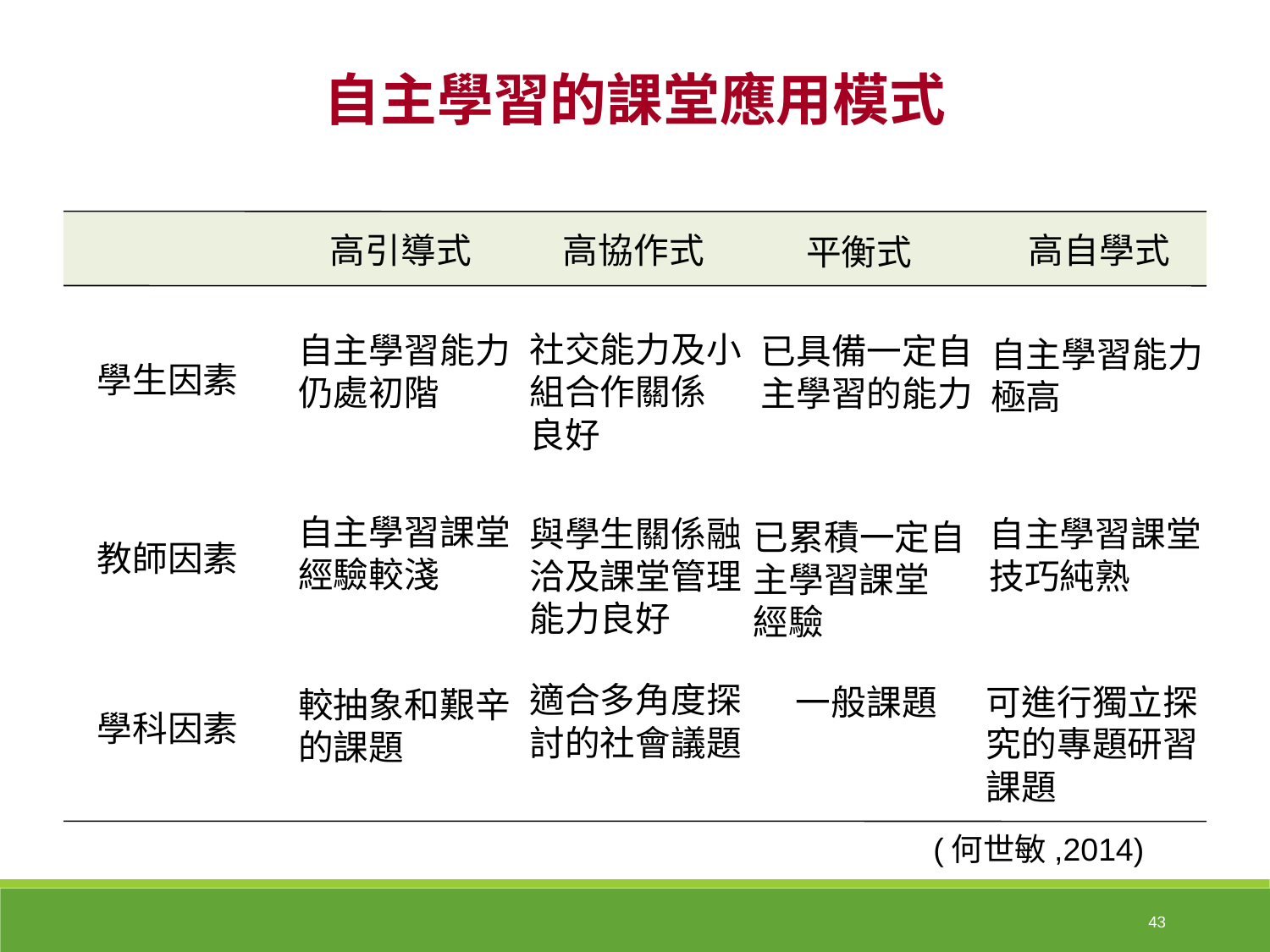

自主學習的課堂應用模式

高引導式
高協作式
高自學式
平衡式
社交能力及小
組合作關係
良好
自主學習能力
仍處初階
已具備一定自
主學習的能力
自主學習能力
極高
學生因素
自主學習課堂
經驗較淺
與學生關係融
洽及課堂管理
能力良好
自主學習課堂
技巧純熟
已累積一定自
主學習課堂
經驗
教師因素
適合多角度探
討的社會議題
一般課題
可進行獨立探
究的專題研習
課題
較抽象和艱辛
的課題
學科因素
(何世敏,2014)

43